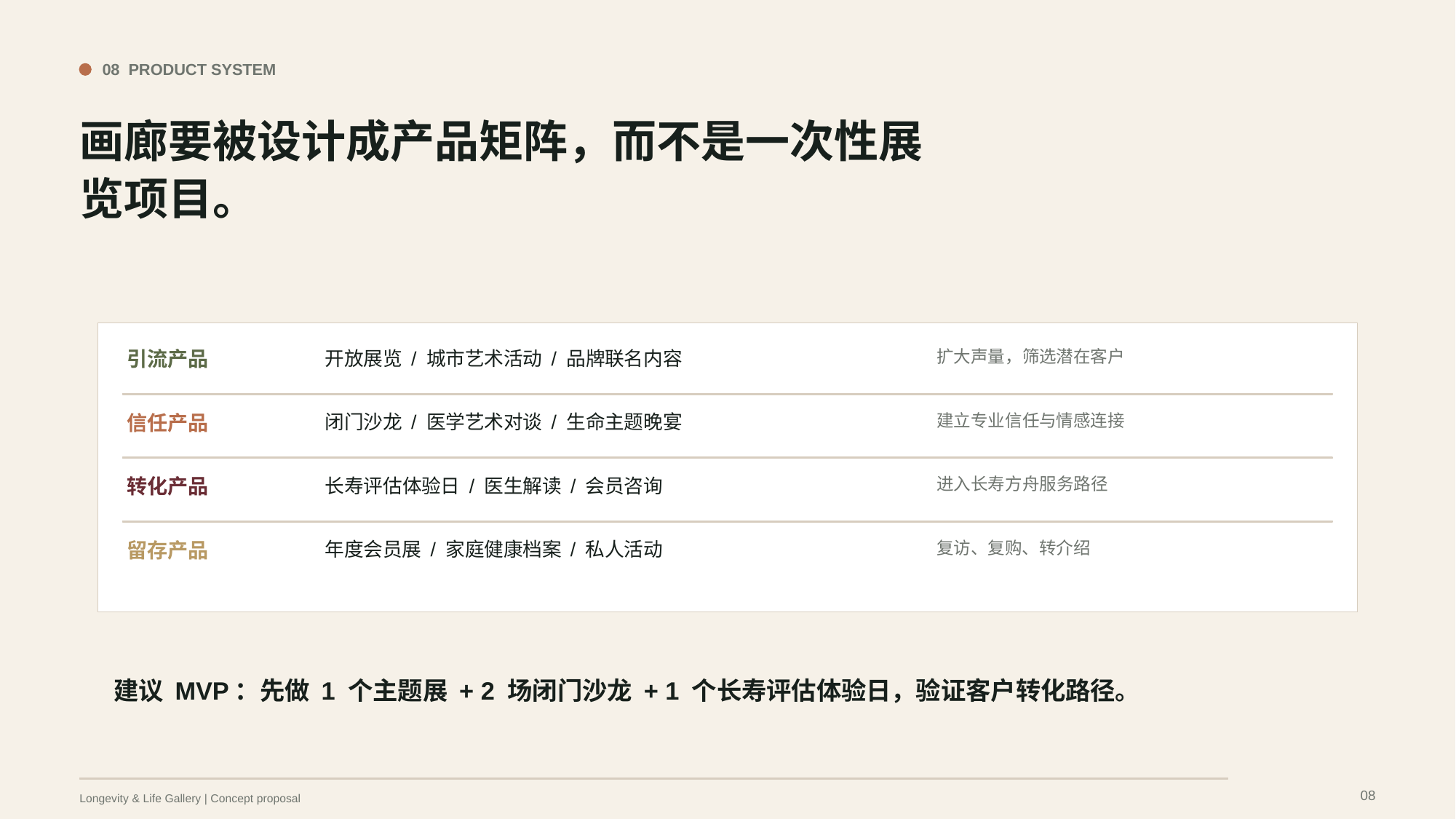

08  PRODUCT SYSTEM

画廊要被设计成产品矩阵，而不是一次性展览项目。

引流产品
开放展览 / 城市艺术活动 / 品牌联名内容
扩大声量，筛选潜在客户

信任产品
闭门沙龙 / 医学艺术对谈 / 生命主题晚宴
建立专业信任与情感连接

转化产品
长寿评估体验日 / 医生解读 / 会员咨询
进入长寿方舟服务路径

留存产品
年度会员展 / 家庭健康档案 / 私人活动
复访、复购、转介绍
建议 MVP：先做 1 个主题展 + 2 场闭门沙龙 + 1 个长寿评估体验日，验证客户转化路径。

08
Longevity & Life Gallery | Concept proposal